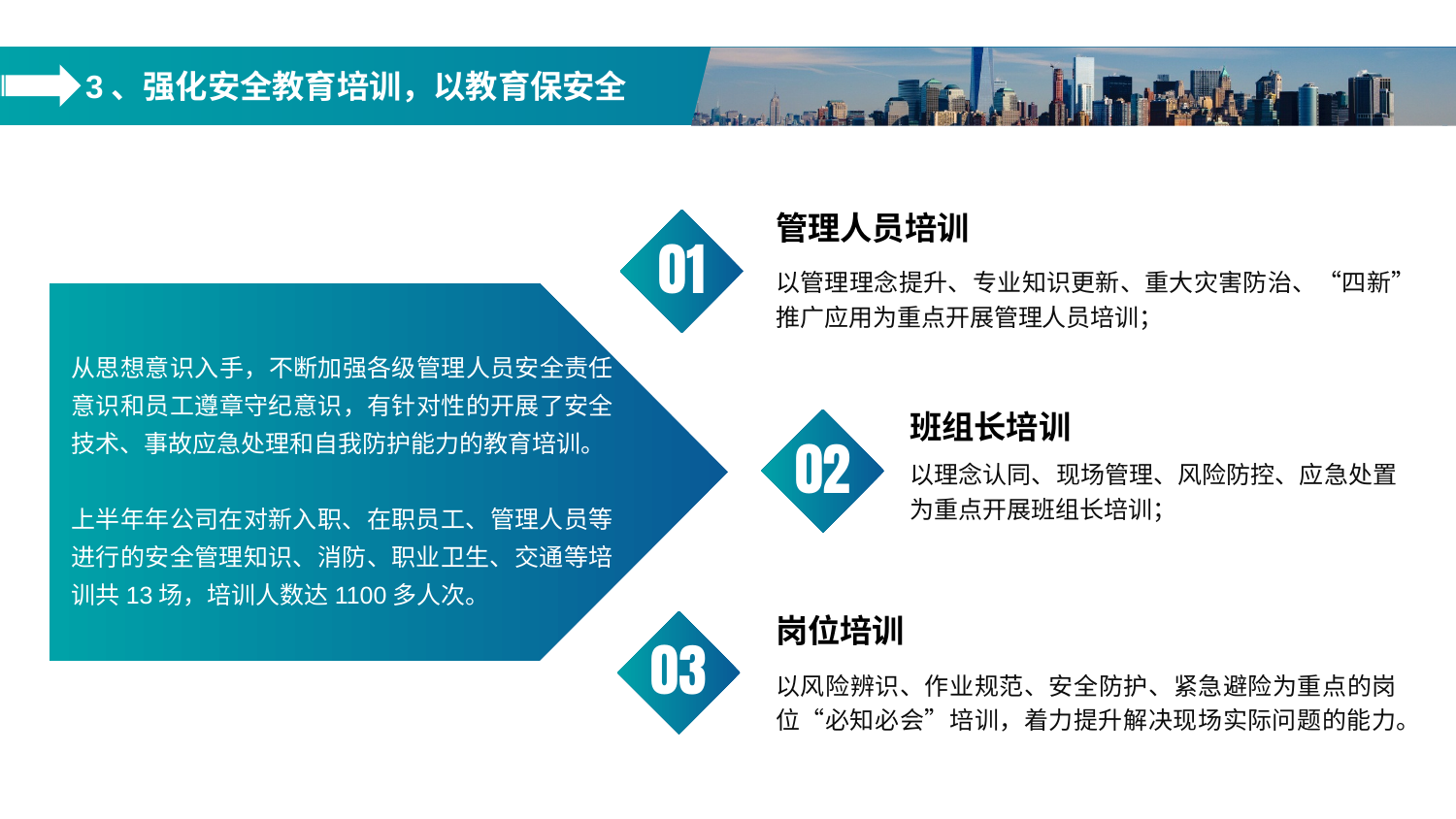

3、强化安全教育培训，以教育保安全
管理人员培训

01
以管理理念提升、专业知识更新、重大灾害防治、“四新”推广应用为重点开展管理人员培训；

从思想意识入手，不断加强各级管理人员安全责任意识和员工遵章守纪意识，有针对性的开展了安全技术、事故应急处理和自我防护能力的教育培训。

上半年年公司在对新入职、在职员工、管理人员等进行的安全管理知识、消防、职业卫生、交通等培训共13场，培训人数达1100多人次。
班组长培训

02
以理念认同、现场管理、风险防控、应急处置为重点开展班组长培训；
岗位培训

03
以风险辨识、作业规范、安全防护、紧急避险为重点的岗位“必知必会”培训，着力提升解决现场实际问题的能力。